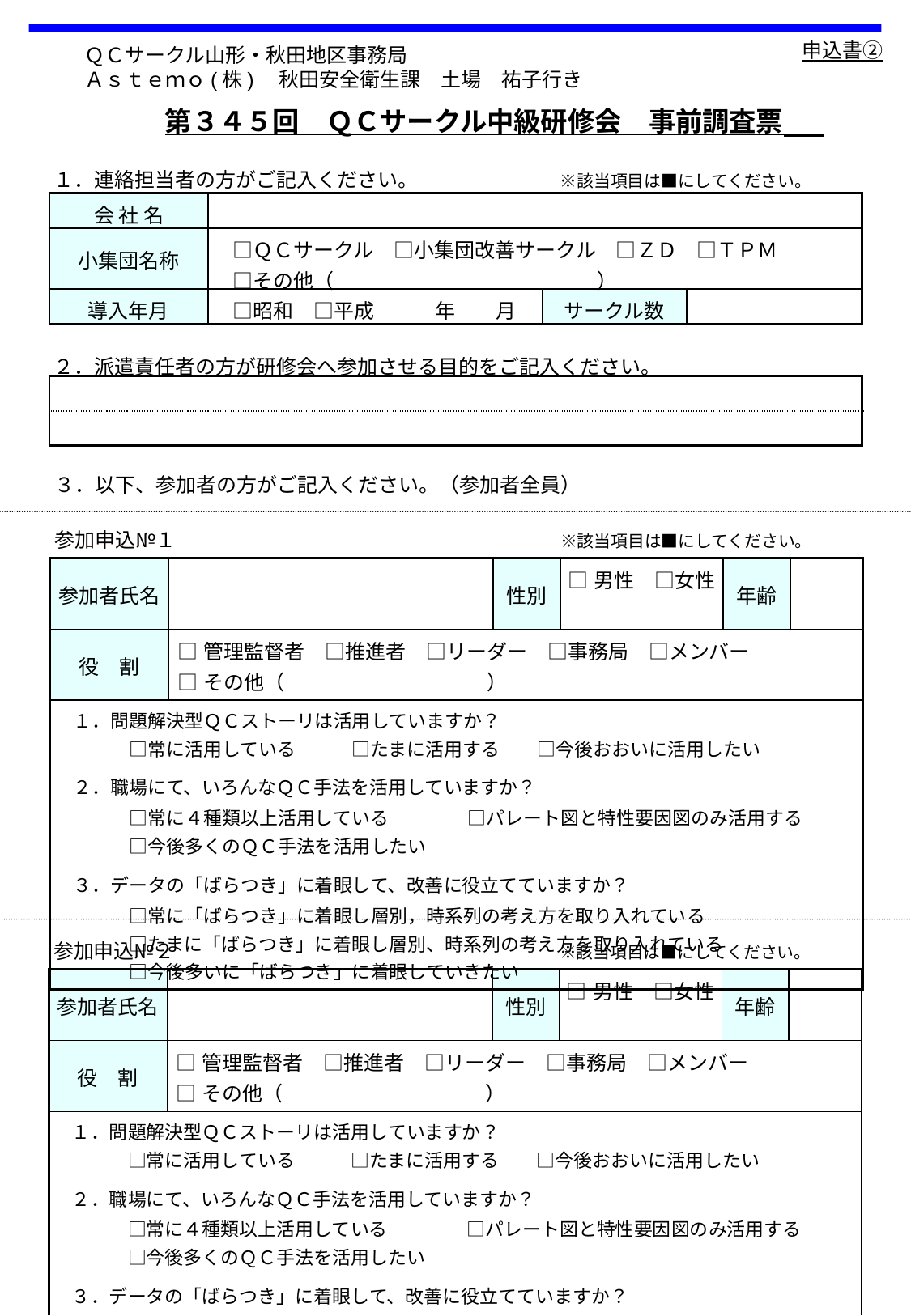

申込書②
ＱＣサークル山形・秋田地区事務局
Ａｓｔｅｍｏ(株)　秋田安全衛生課　土場　祐子行き
　　　第３４５回　ＱＣサークル中級研修会　事前調査票
| １．連絡担当者の方がご記入ください。　　　　　　　※該当項目は■にしてください。 |  |  |  |
| --- | --- | --- | --- |
| 会 社 名 |  |  |  |
| 小集団名称 | □ＱＣサークル　□小集団改善サークル　□ＺＤ　□ＴＰＭ　 　□その他（　　　　　　　　　　　　　） |  |  |
| 導入年月 | □昭和　□平成　　　年　　月 | サークル数 |  |
| ２．派遣責任者の方が研修会へ参加させる目的をご記入ください。 |  |  |  |
|  |  |  |  |
|  |  |  |  |
| ３．以下、参加者の方がご記入ください。（参加者全員） |
| --- |

| 参加申込№１　　　　　　　　　　　　　　　　　　　※該当項目は■にしてください。 |  |  |  |  |  |
| --- | --- | --- | --- | --- | --- |
| 参加者氏名 |  | 性別 | □男性　□女性 | 年齢 |  |
| 役　割 | □管理監督者　□推進者　□リーダー　□事務局　□メンバー　 □その他（　　　　　　　　　　） |  |  |  |  |
| １．問題解決型ＱＣストーリは活用していますか？　　 　　　　□常に活用している　　　□たまに活用する　　□今後おおいに活用したい　　　　 　２．職場にて、いろんなＱＣ手法を活用していますか？　　　 　　　　□常に４種類以上活用している　　　　 □パレート図と特性要因図のみ活用する 　　　　□今後多くのＱＣ手法を活用したい 　３．データの「ばらつき」に着眼して、改善に役立てていますか？　　 　　　　□常に「ばらつき」に着眼し層別，時系列の考え方を取り入れている 　　　　□たまに「ばらつき」に着眼し層別、時系列の考え方を取り入れている　　 　　　　□今後多いに「ばらつき」に着眼していきたい |  |  |  |  |  |

| 参加申込№２　　　　　　　　　　　　　　　　　　　※該当項目は■にしてください。 |  |  |  |  |  |
| --- | --- | --- | --- | --- | --- |
| 参加者氏名 |  | 性別 | □男性　□女性 | 年齢 |  |
| 役　割 | □管理監督者　□推進者　□リーダー　□事務局　□メンバー　 □その他（　　　　　　　　　　） |  |  |  |  |
| １．問題解決型ＱＣストーリは活用していますか？　　 　　　　□常に活用している　　　□たまに活用する　　□今後おおいに活用したい　　　　 　２．職場にて、いろんなＱＣ手法を活用していますか？　　　 　　　　□常に４種類以上活用している　　　　 □パレート図と特性要因図のみ活用する 　　　　□今後多くのＱＣ手法を活用したい 　３．データの「ばらつき」に着眼して、改善に役立てていますか？　　 　　　　□常に「ばらつき」に着眼し層別，時系列の考え方を取り入れている 　　　　□たまに「ばらつき」に着眼し層別、時系列の考え方を取り入れている　　 　　　　□今後多いに「ばらつき」に着眼していきたい |  |  |  |  |  |